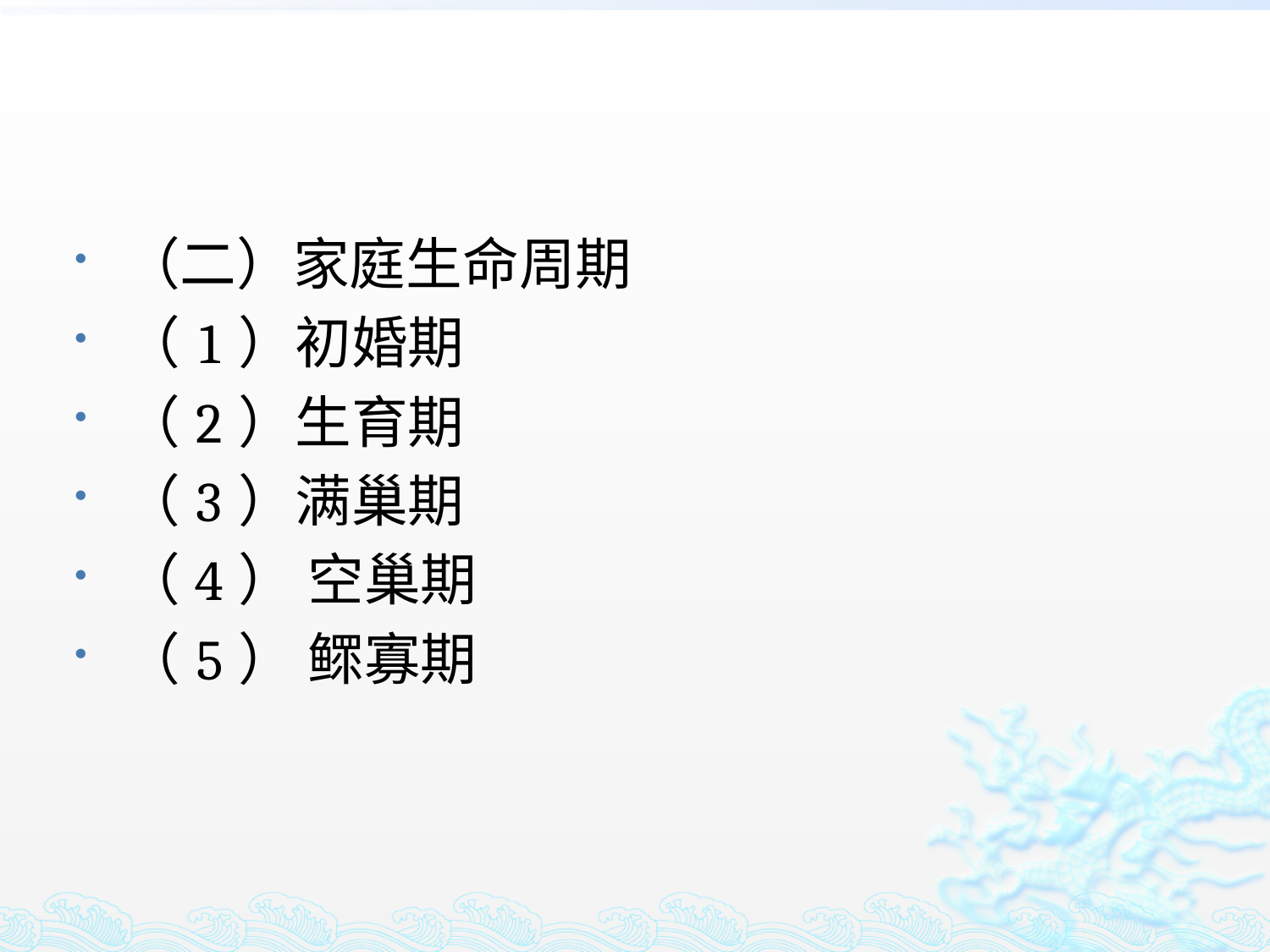

#
（二）家庭生命周期
（1）初婚期
（2）生育期
（3）满巢期
（4） 空巢期
（5） 鳏寡期